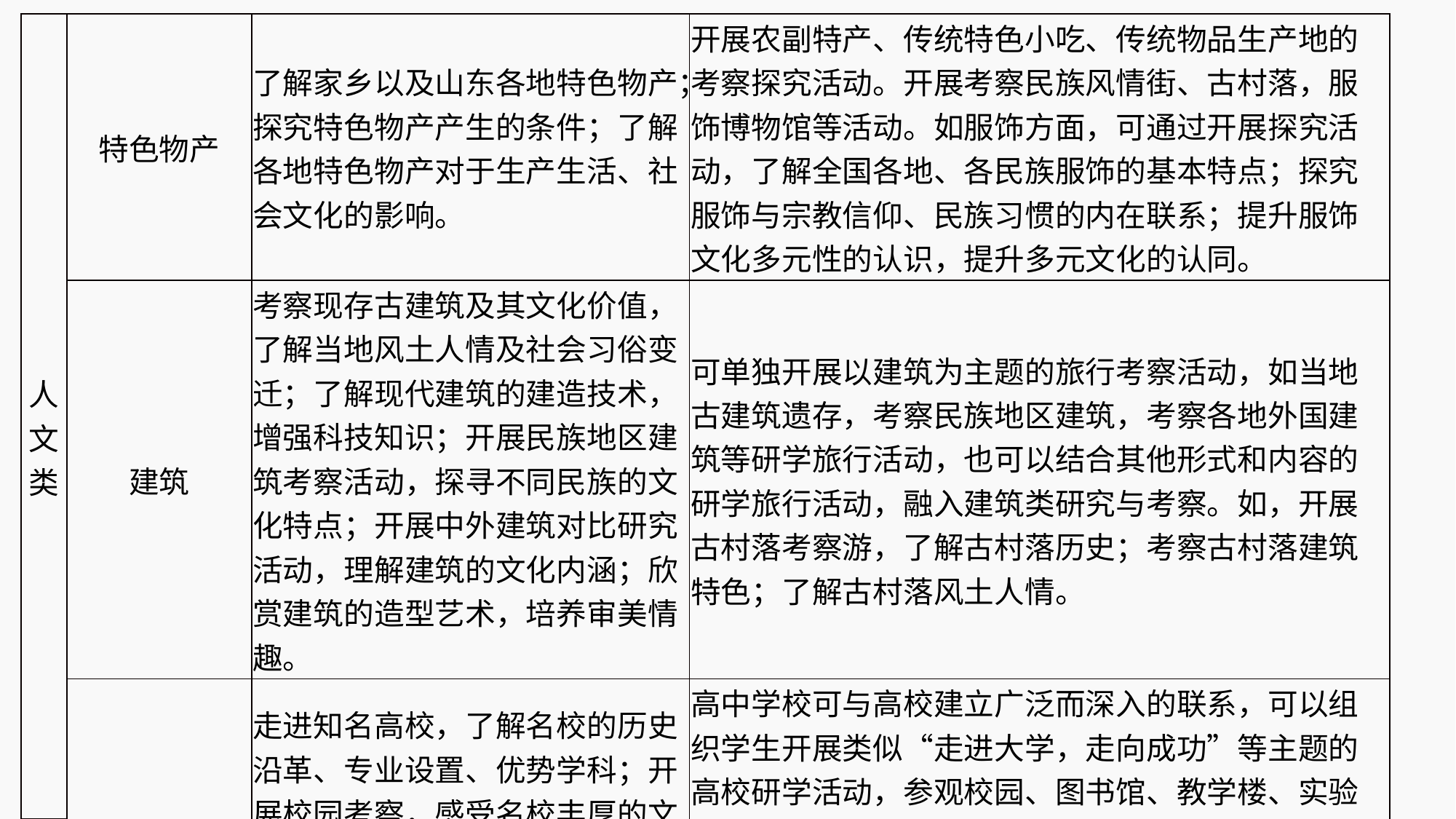

| 人文类 |
| --- |
| 特色物产 | 了解家乡以及山东各地特色物产；探究特色物产产生的条件；了解各地特色物产对于生产生活、社会文化的影响。 | 开展农副特产、传统特色小吃、传统物品生产地的考察探究活动。开展考察民族风情街、古村落，服饰博物馆等活动。如服饰方面，可通过开展探究活动，了解全国各地、各民族服饰的基本特点；探究服饰与宗教信仰、民族习惯的内在联系；提升服饰文化多元性的认识，提升多元文化的认同。 |
| --- | --- | --- |
| 建筑 | 考察现存古建筑及其文化价值，了解当地风土人情及社会习俗变迁；了解现代建筑的建造技术，增强科技知识；开展民族地区建筑考察活动，探寻不同民族的文化特点；开展中外建筑对比研究活动，理解建筑的文化内涵；欣赏建筑的造型艺术，培养审美情趣。 | 可单独开展以建筑为主题的旅行考察活动，如当地古建筑遗存，考察民族地区建筑，考察各地外国建筑等研学旅行活动，也可以结合其他形式和内容的研学旅行活动，融入建筑类研究与考察。如，开展古村落考察游，了解古村落历史；考察古村落建筑特色；了解古村落风土人情。 |
| 教育 | 走进知名高校，了解名校的历史沿革、专业设置、优势学科；开展校园考察，感受名校丰厚的文化内涵；走近高校师生，感受严谨的治学精神，激发刻苦学习的热情。 | 高中学校可与高校建立广泛而深入的联系，可以组织学生开展类似“走进大学，走向成功”等主题的高校研学活动，参观校园、图书馆、教学楼、实验室、科技馆以及校史馆等，邀请高校专家、学者或学长为高中学生做讲座，了解高等教育发展的现状和未来，了解高校对人才知识与能力的要求，了解高校专业设置与要求。 |